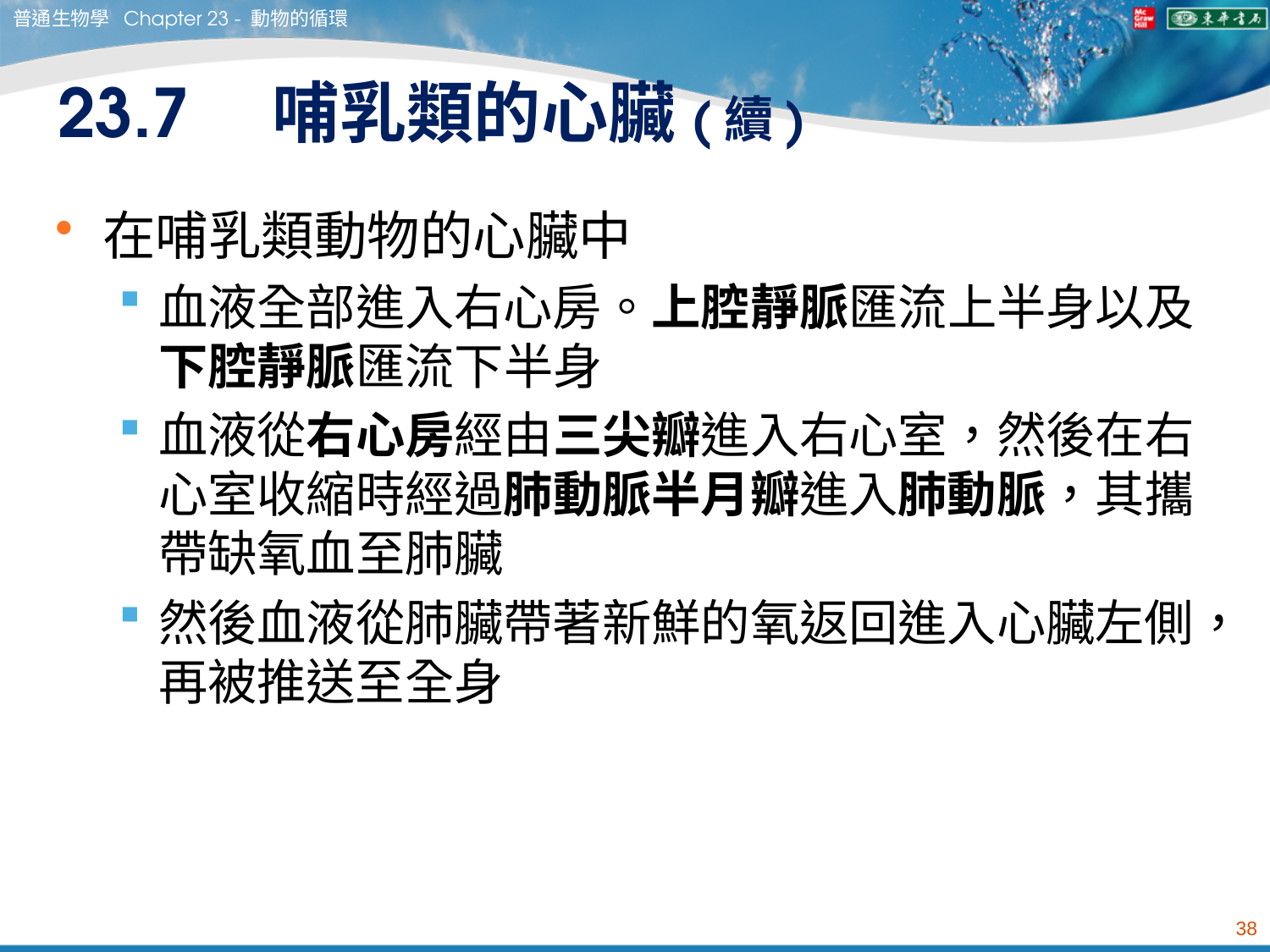

普通生物學  Chapter 23 - 動物的循環
# 23.7　哺乳類的心臟(續)
在哺乳類動物的心臟中
血液全部進入右心房。上腔靜脈匯流上半身以及下腔靜脈匯流下半身
血液從右心房經由三尖瓣進入右心室，然後在右心室收縮時經過肺動脈半月瓣進入肺動脈，其攜帶缺氧血至肺臟
然後血液從肺臟帶著新鮮的氧返回進入心臟左側，再被推送至全身
38